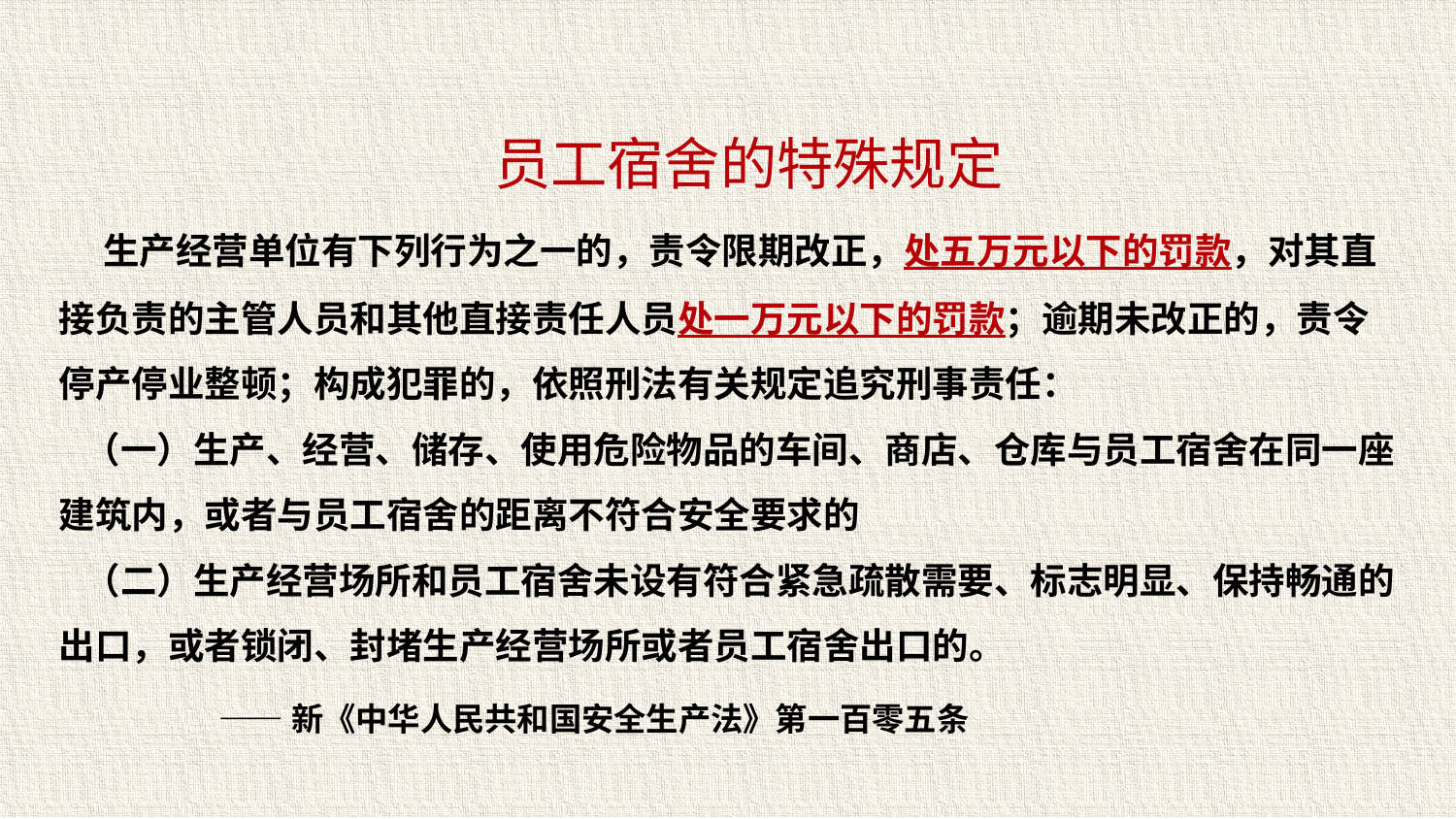

员工宿舍的特殊规定
   生产经营单位有下列行为之一的，责令限期改正，处五万元以下的罚款，对其直接负责的主管人员和其他直接责任人员处一万元以下的罚款；逾期未改正的，责令停产停业整顿；构成犯罪的，依照刑法有关规定追究刑事责任：
  （一）生产、经营、储存、使用危险物品的车间、商店、仓库与员工宿舍在同一座建筑内，或者与员工宿舍的距离不符合安全要求的
  （二）生产经营场所和员工宿舍未设有符合紧急疏散需要、标志明显、保持畅通的出口，或者锁闭、封堵生产经营场所或者员工宿舍出口的。
                      ——新《中华人民共和国安全生产法》第一百零五条